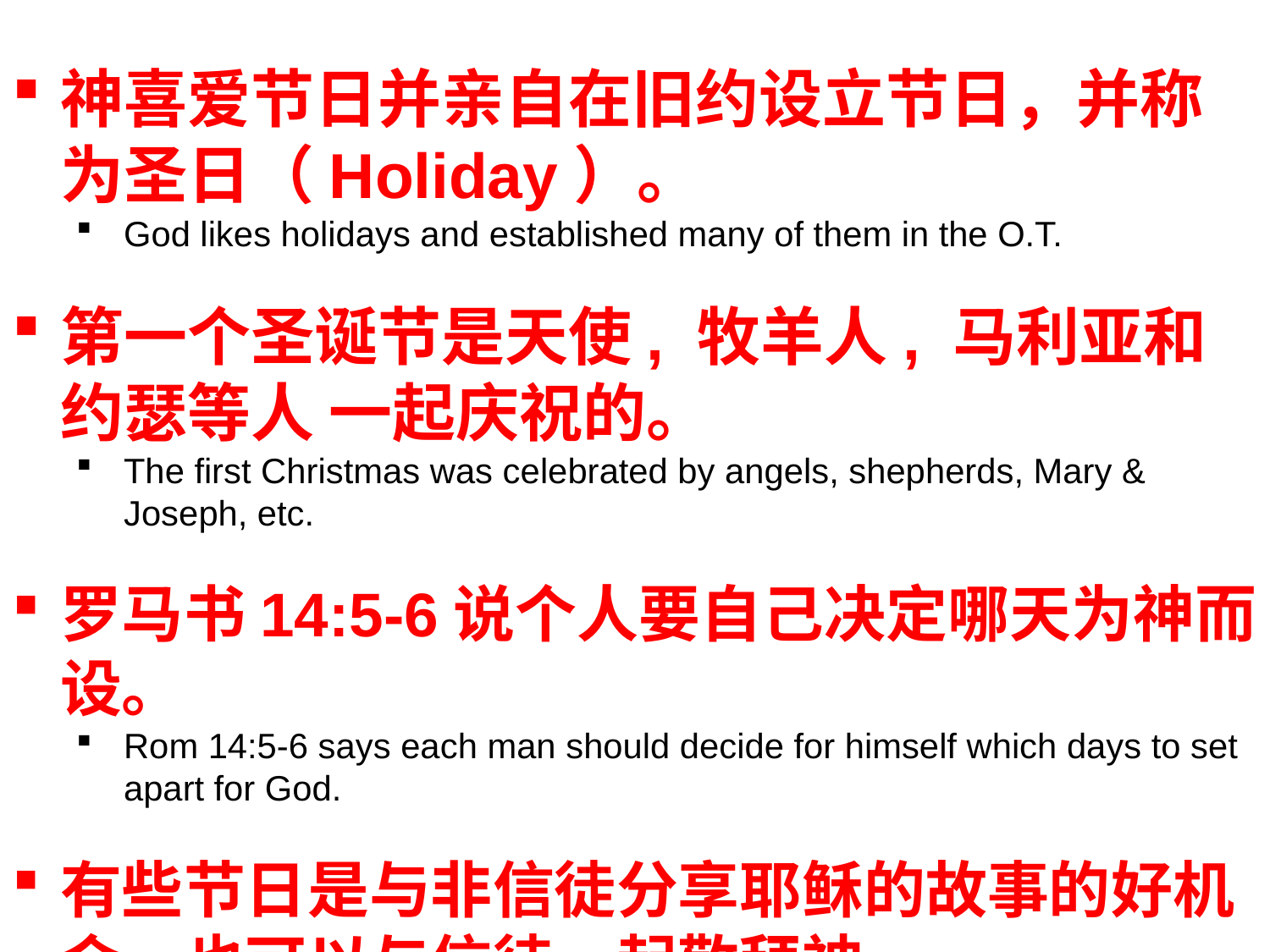

神喜爱节日并亲自在旧约设立节日，并称为圣日（Holiday）。
God likes holidays and established many of them in the O.T.

第一个圣诞节是天使, 牧羊人, 马利亚和约瑟等人 一起庆祝的。
The first Christmas was celebrated by angels, shepherds, Mary & Joseph, etc.

罗马书14:5-6说个人要自己决定哪天为神而设。
Rom 14:5-6 says each man should decide for himself which days to set apart for God.

有些节日是与非信徒分享耶稣的故事的好机会，也可以与信徒一起敬拜神。
Some holidays are a great opportunity to share the story of Jesus with unbelievers and worship together with believers.